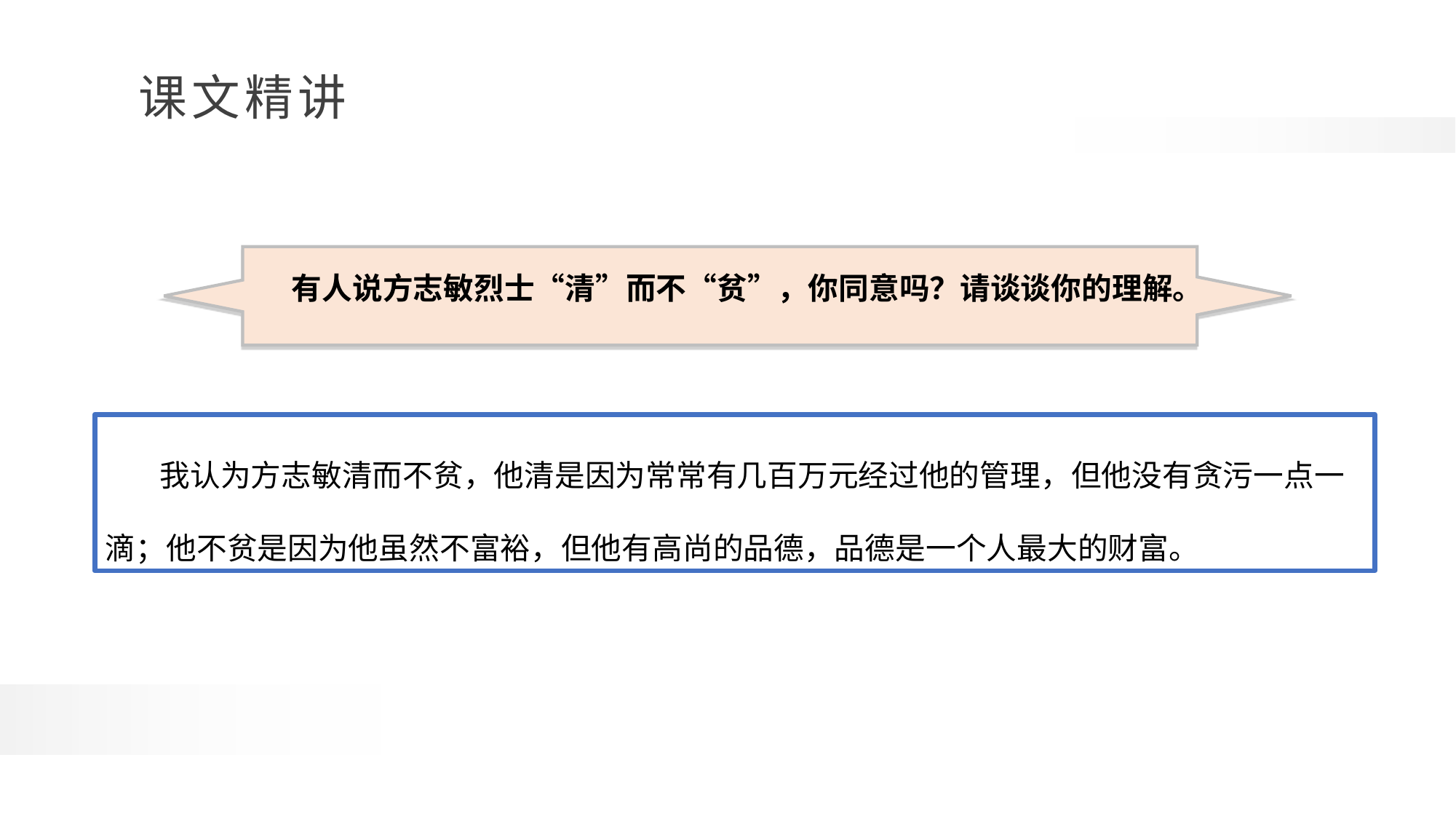

有人说方志敏烈士“清”而不“贫”，你同意吗？请谈谈你的理解。
       我认为方志敏清而不贫，他清是因为常常有几百万元经过他的管理，但他没有贪污一点一滴；他不贫是因为他虽然不富裕，但他有高尚的品德，品德是一个人最大的财富。